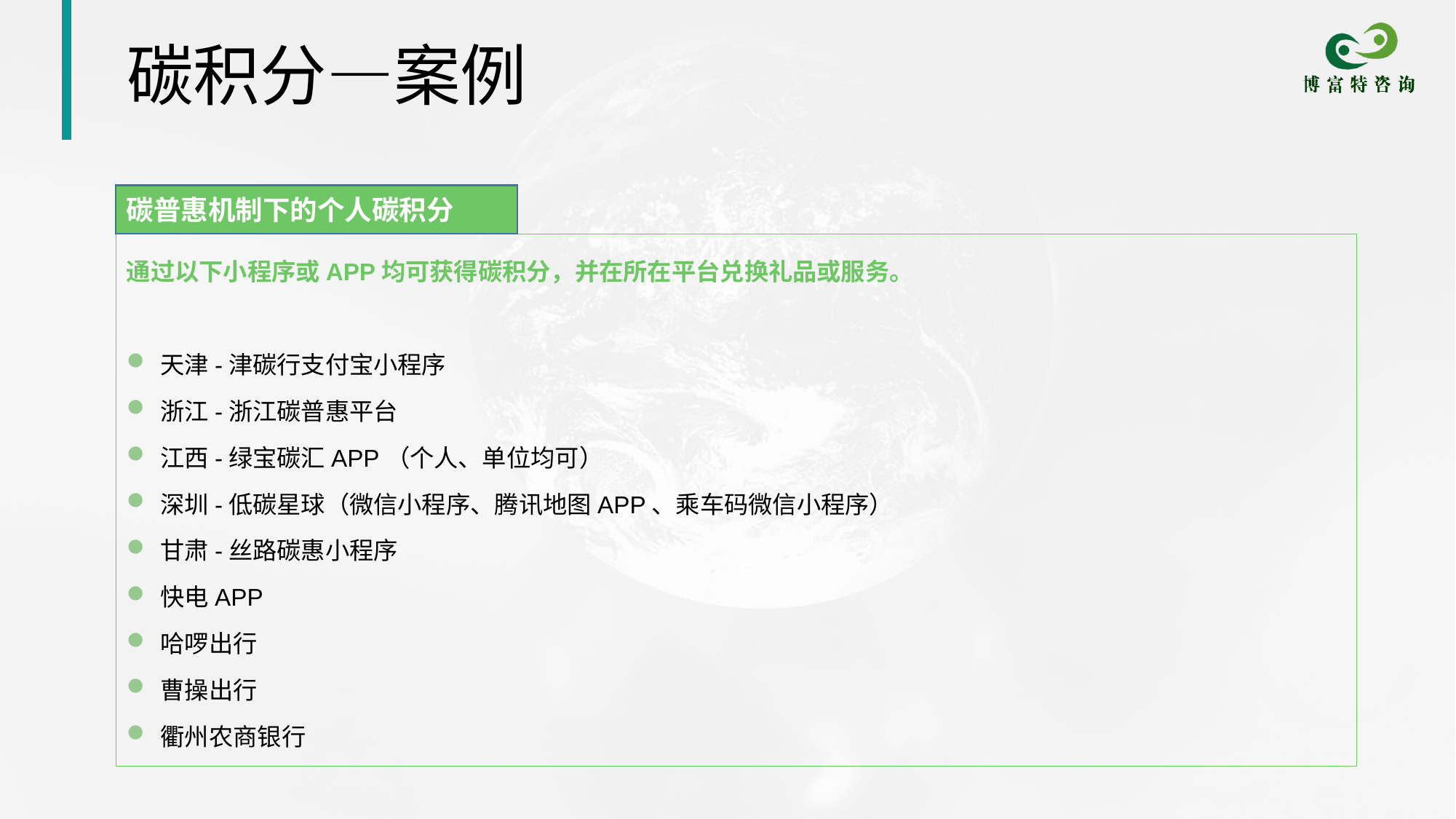

# 碳积分—案例
碳普惠机制下的个人碳积分
通过以下小程序或APP均可获得碳积分，并在所在平台兑换礼品或服务。

天津-津碳行支付宝小程序
浙江-浙江碳普惠平台
江西-绿宝碳汇APP（个人、单位均可）
深圳-低碳星球（微信小程序、腾讯地图APP、乘车码微信小程序）
甘肃-丝路碳惠小程序
快电APP
哈啰出行
曹操出行
衢州农商银行